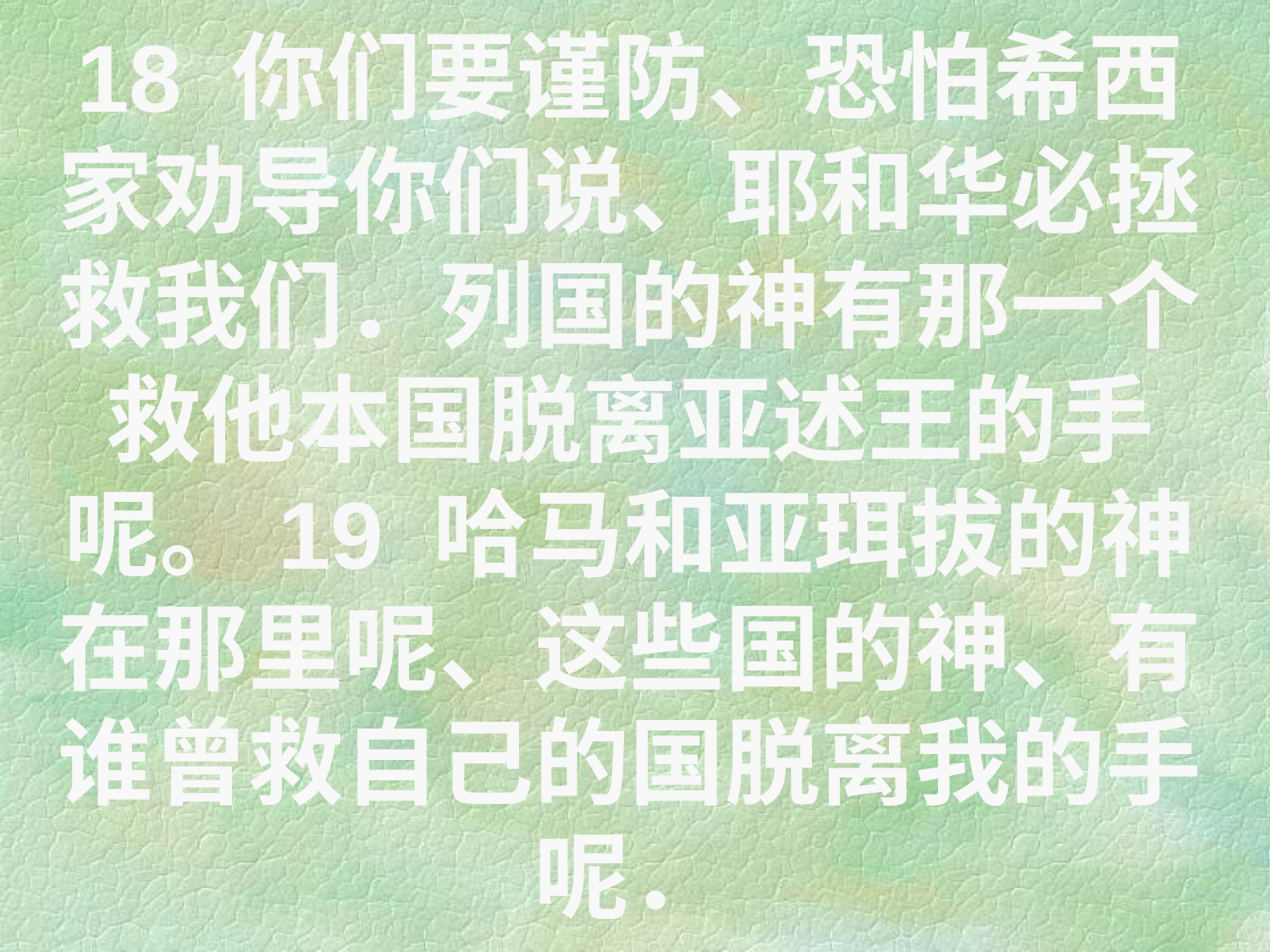

18 你们要谨防、恐怕希西家劝导你们说、耶和华必拯救我们．列国的神有那一个救他本国脱离亚述王的手呢。19 哈马和亚珥拔的神在那里呢、这些国的神、有谁曾救自己的国脱离我的手呢．